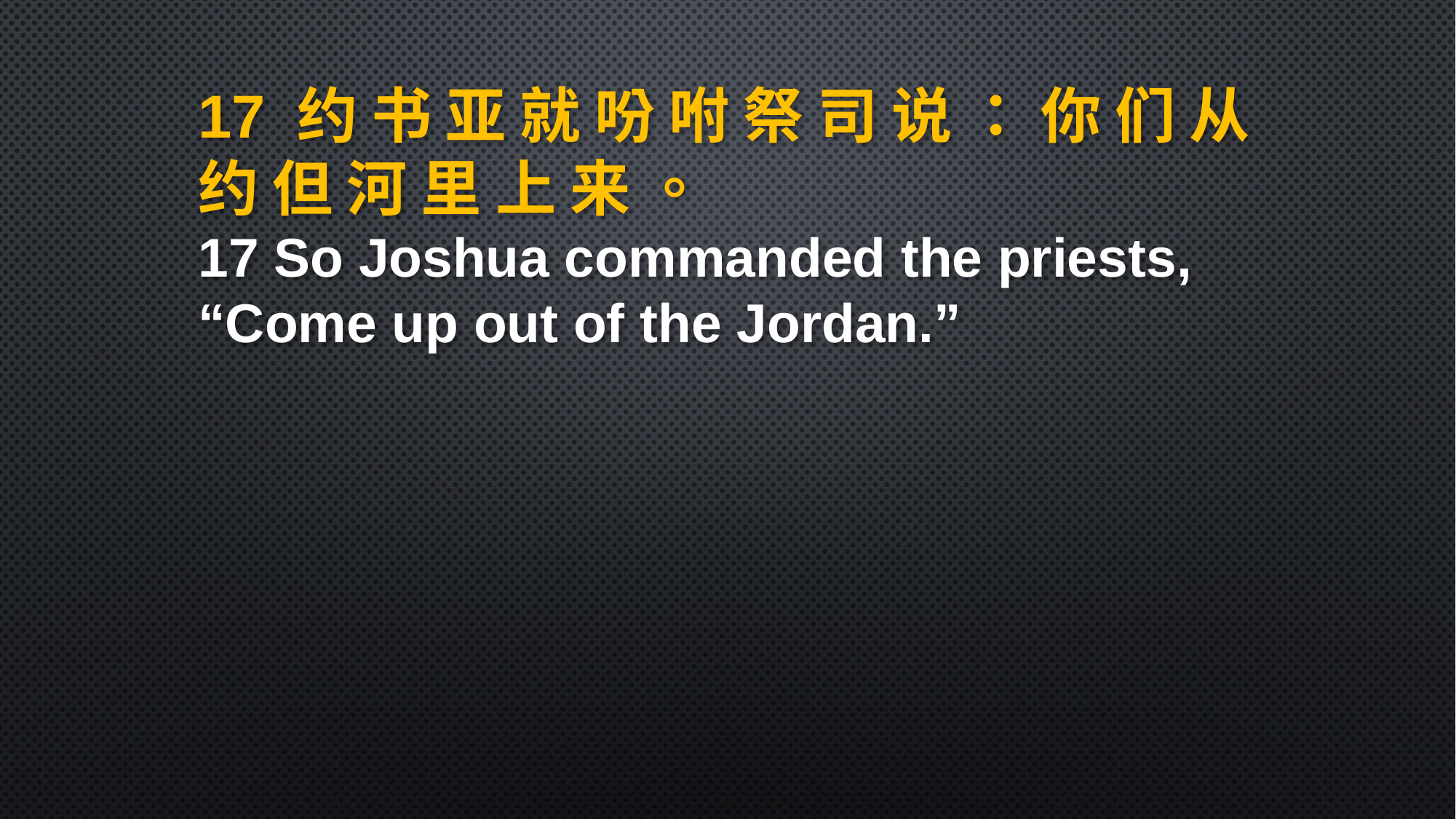

17 约 书 亚 就 吩 咐 祭 司 说 ： 你 们 从 约 但 河 里 上 来 。
17 So Joshua commanded the priests, “Come up out of the Jordan.”